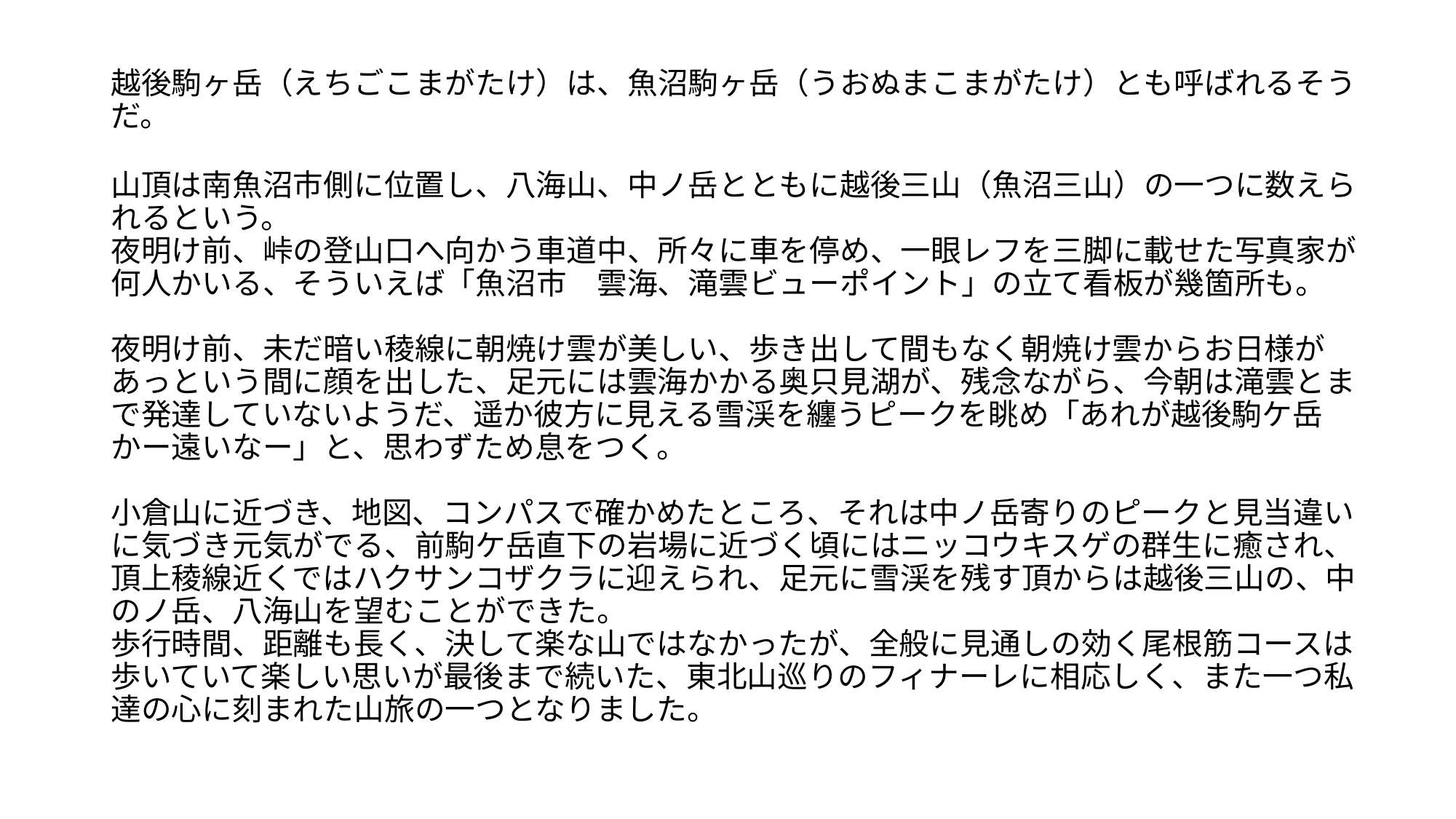

# 越後駒ヶ岳（えちごこまがたけ）は、魚沼駒ヶ岳（うおぬまこまがたけ）とも呼ばれるそうだ。
山頂は南魚沼市側に位置し、八海山、中ノ岳とともに越後三山（魚沼三山）の一つに数えられるという。
夜明け前、峠の登山口へ向かう車道中、所々に車を停め、一眼レフを三脚に載せた写真家が何人かいる、そういえば「魚沼市　雲海、滝雲ビューポイント」の立て看板が幾箇所も。
夜明け前、未だ暗い稜線に朝焼け雲が美しい、歩き出して間もなく朝焼け雲からお日様があっという間に顔を出した、足元には雲海かかる奥只見湖が、残念ながら、今朝は滝雲とまで発達していないようだ、遥か彼方に見える雪渓を纏うピークを眺め「あれが越後駒ケ岳かー遠いなー」と、思わずため息をつく。
小倉山に近づき、地図、コンパスで確かめたところ、それは中ノ岳寄りのピークと見当違いに気づき元気がでる、前駒ケ岳直下の岩場に近づく頃にはニッコウキスゲの群生に癒され、頂上稜線近くではハクサンコザクラに迎えられ、足元に雪渓を残す頂からは越後三山の、中のノ岳、八海山を望むことができた。
歩行時間、距離も長く、決して楽な山ではなかったが、全般に見通しの効く尾根筋コースは歩いていて楽しい思いが最後まで続いた、東北山巡りのフィナーレに相応しく、また一つ私達の心に刻まれた山旅の一つとなりました。